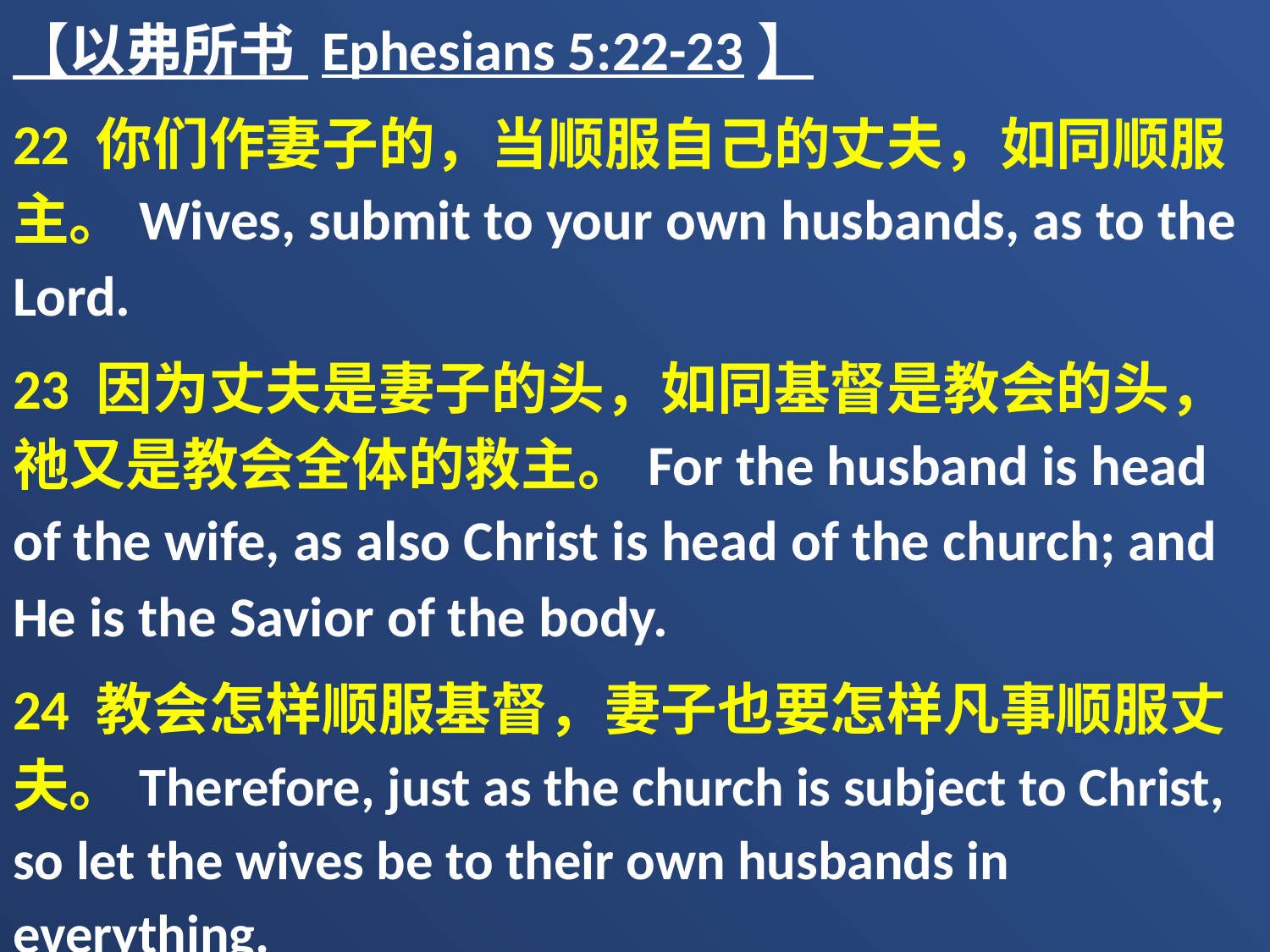

【以弗所书 Ephesians 5:22-23】
22 你们作妻子的，当顺服自己的丈夫，如同顺服主。Wives, submit to your own husbands, as to the Lord.
23 因为丈夫是妻子的头，如同基督是教会的头，祂又是教会全体的救主。For the husband is head of the wife, as also Christ is head of the church; and He is the Savior of the body.
24 教会怎样顺服基督，妻子也要怎样凡事顺服丈夫。Therefore, just as the church is subject to Christ, so let the wives be to their own husbands in everything.